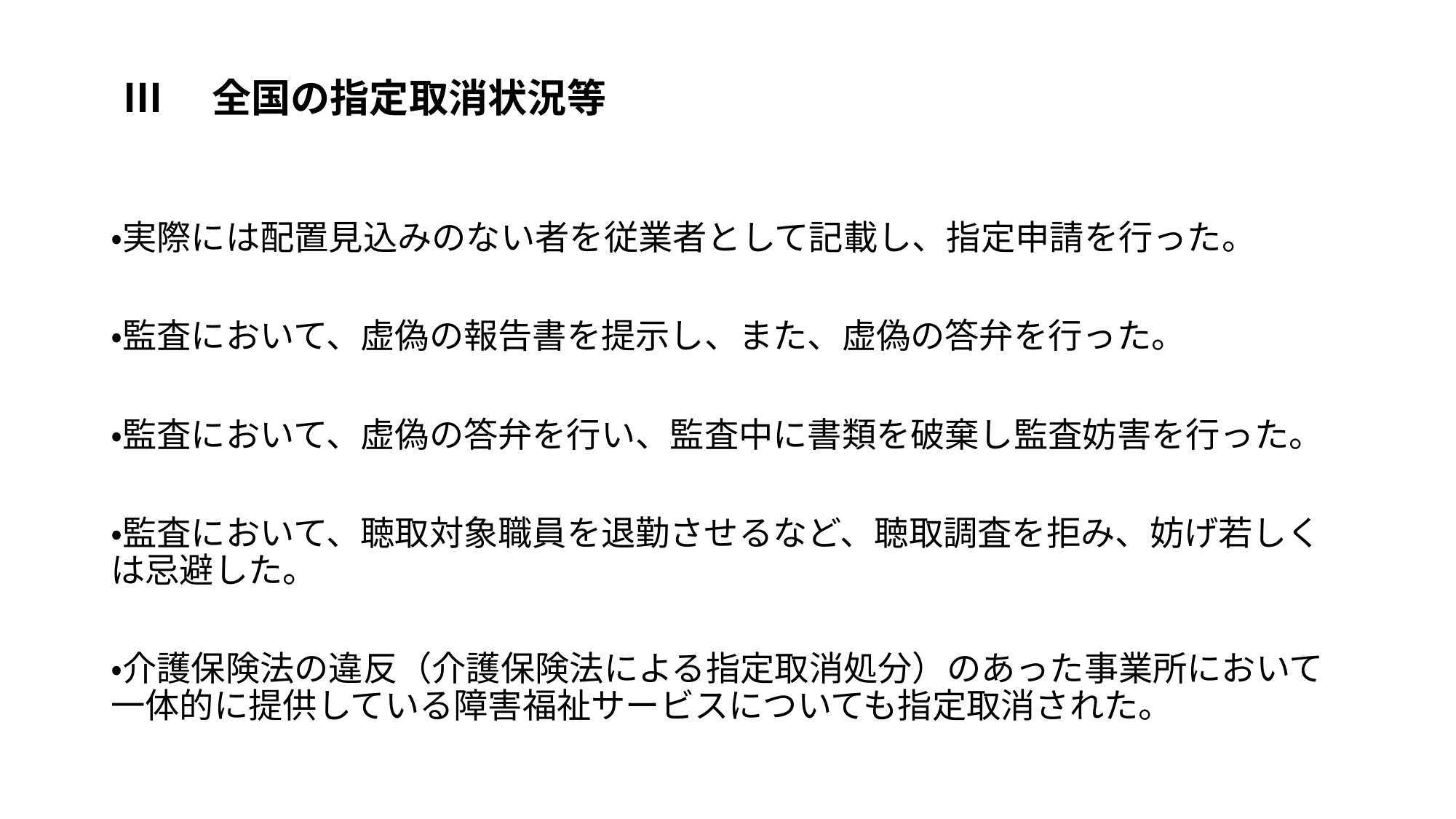

Ⅲ　全国の指定取消状況等
・実際には配置見込みのない者を従業者として記載し、指定申請を行った。

・監査において、虚偽の報告書を提示し、また、虚偽の答弁を行った。

・監査において、虚偽の答弁を行い、監査中に書類を破棄し監査妨害を行った。

・監査において、聴取対象職員を退勤させるなど、聴取調査を拒み、妨げ若しくは忌避した。

・介護保険法の違反（介護保険法による指定取消処分）のあった事業所において一体的に提供している障害福祉サービスについても指定取消された。